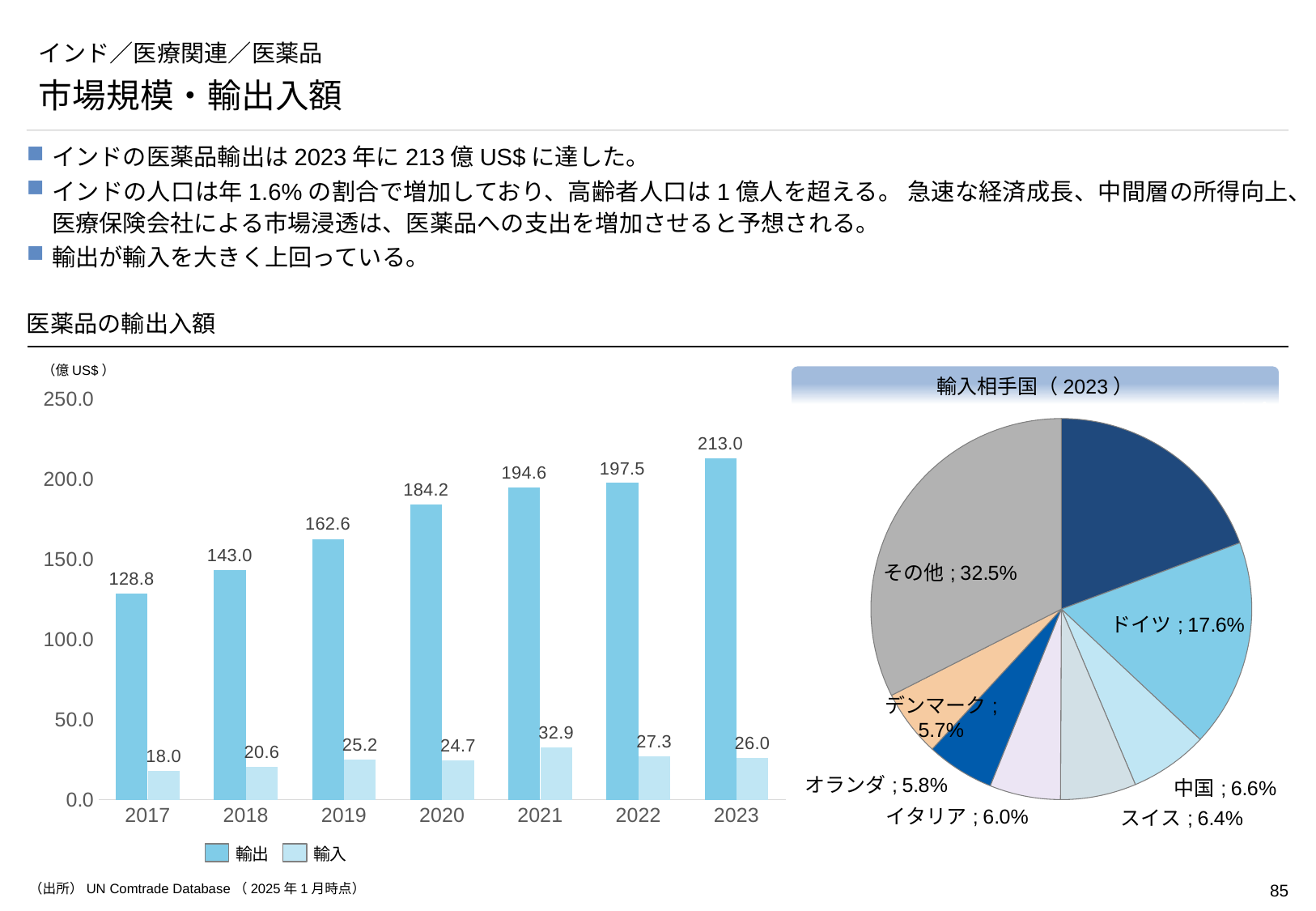

# インド／医療関連／医薬品
市場規模・輸出入額
インドの医薬品輸出は2023年に213億US$に達した。
インドの人口は年1.6%の割合で増加しており、高齢者人口は1億人を超える。 急速な経済成長、中間層の所得向上、医療保険会社による市場浸透は、医薬品への支出を増加させると予想される。
輸出が輸入を大きく上回っている。
医薬品の輸出入額
（億US$）
輸入相手国（2023）

### Chart

| Category | 売上高 |
|---|---|
| USA | 0.19350061173229247 |
| ドイツ | 0.1764835688993564 |
| 中国 | 0.06640683295007961 |
| スイス | 0.06435714745317249 |
| イタリア | 0.060136878650346 |
| オランダ | 0.057718789129331705 |
| デンマーク | 0.05662244710022258 |
| その他 | 0.3247737240851988 |

### Chart

| Category | Export | Import |
|---|---|---|
| 2017 | 128.8 | 18.0 |
| 2018 | 143.0 | 20.6 |
| 2019 | 162.6 | 25.2 |
| 2020 | 184.2 | 24.7 |
| 2021 | 194.6 | 32.9 |
| 2022 | 197.52 | 27.3 |
| 2023 | 213.0 | 26.0 |
輸出
輸入

（出所）UN Comtrade Database（2025年1月時点）